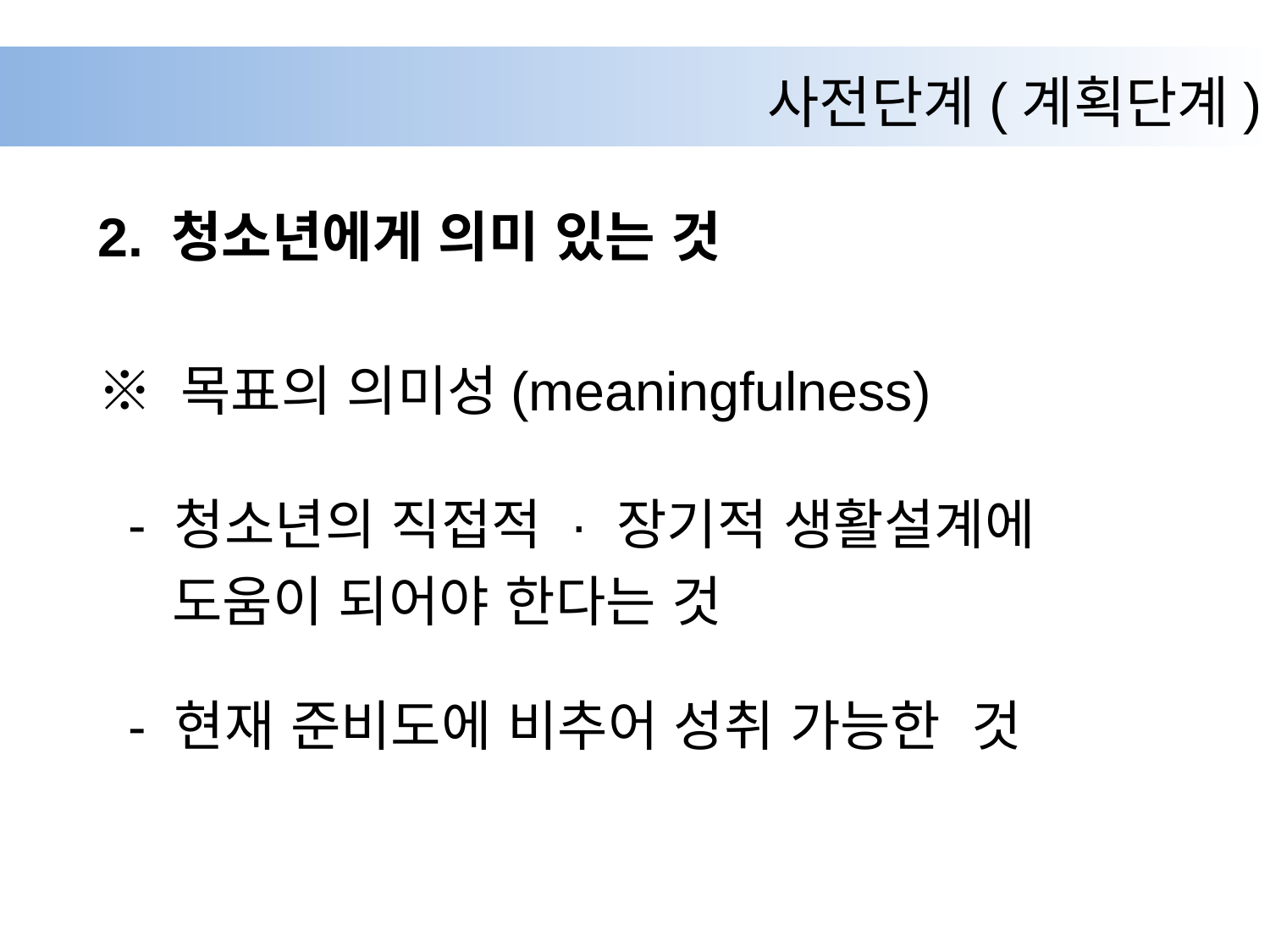

# 사전단계(계획단계)

2. 청소년에게 의미 있는 것

※ 목표의 의미성(meaningfulness)

  - 청소년의 직접적 · 장기적 생활설계에
    도움이 되어야 한다는 것

  - 현재 준비도에 비추어 성취 가능한  것